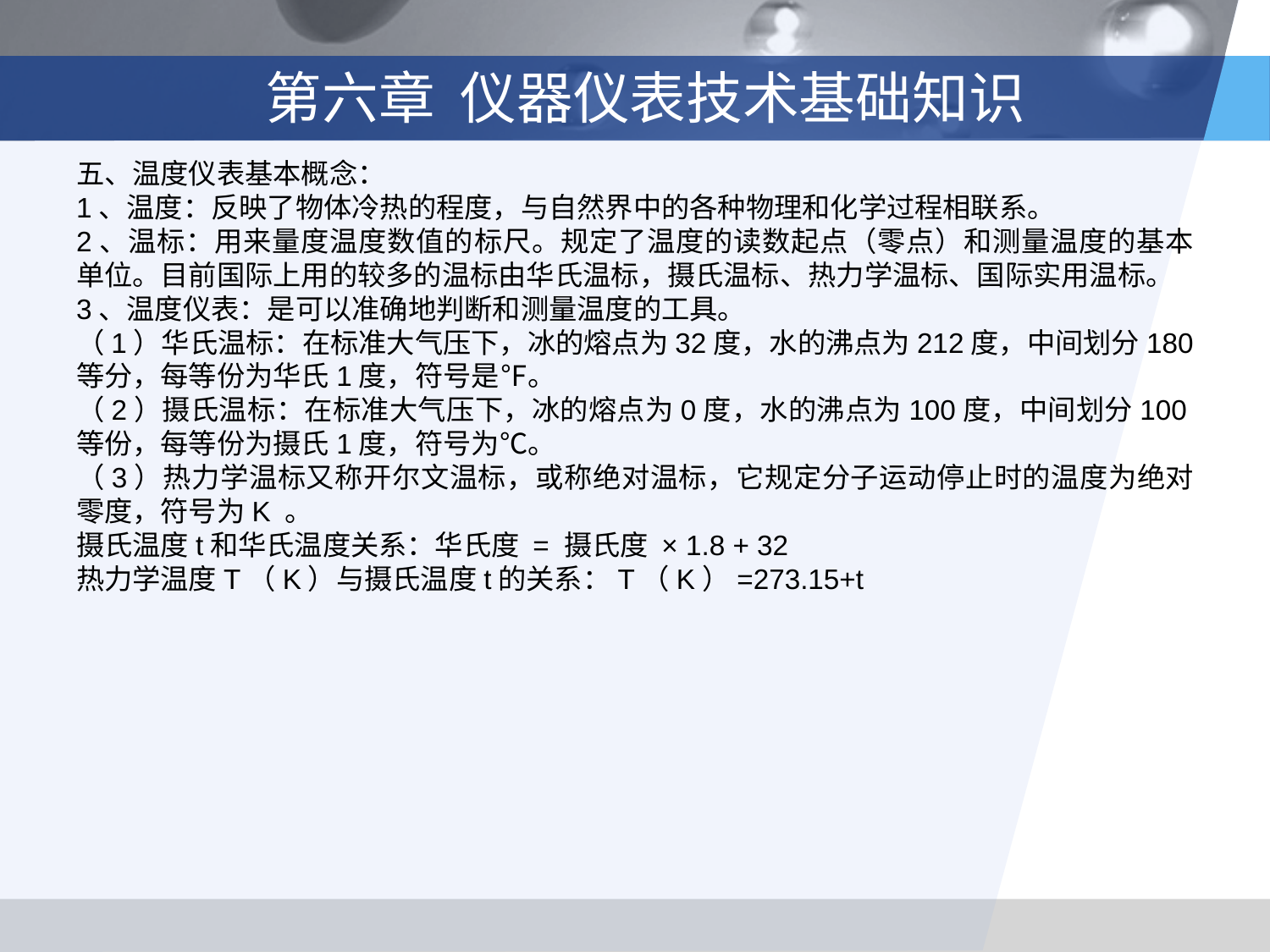

# 第六章  仪器仪表技术基础知识
五、温度仪表基本概念：
1、温度：反映了物体冷热的程度，与自然界中的各种物理和化学过程相联系。
2、温标：用来量度温度数值的标尺。规定了温度的读数起点（零点）和测量温度的基本单位。目前国际上用的较多的温标由华氏温标，摄氏温标、热力学温标、国际实用温标。
3、温度仪表：是可以准确地判断和测量温度的工具。
（1）华氏温标：在标准大气压下，冰的熔点为32度，水的沸点为212度，中间划分180等分，每等份为华氏1度，符号是℉。
（2）摄氏温标：在标准大气压下，冰的熔点为0度，水的沸点为100度，中间划分100等份，每等份为摄氏1度，符号为℃。
（3）热力学温标又称开尔文温标，或称绝对温标，它规定分子运动停止时的温度为绝对零度，符号为K 。
摄氏温度t和华氏温度关系：华氏度 = 摄氏度 × 1.8 + 32
热力学温度T（K）与摄氏温度t的关系：T（K）=273.15+t